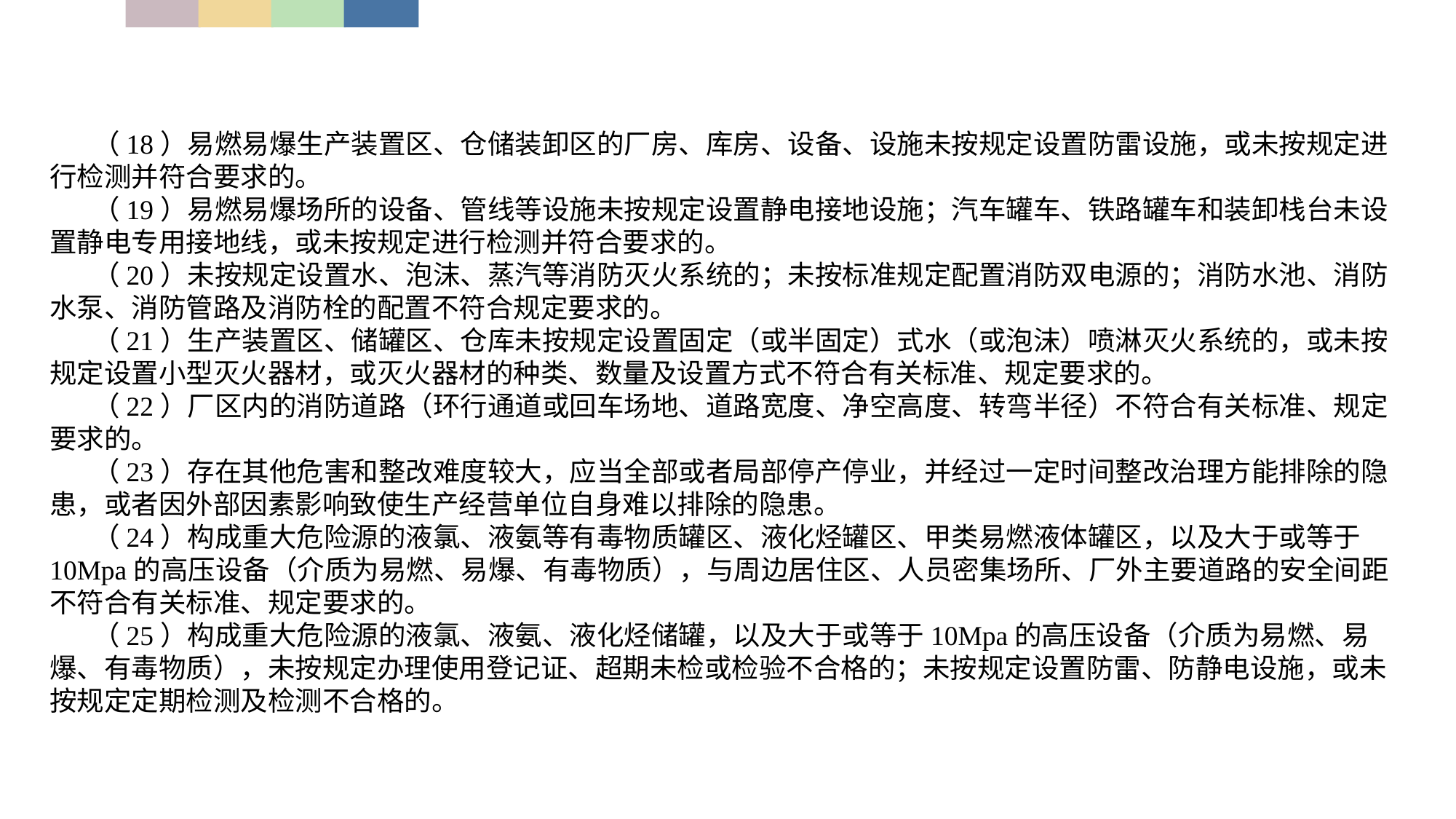

（18）易燃易爆生产装置区、仓储装卸区的厂房、库房、设备、设施未按规定设置防雷设施，或未按规定进行检测并符合要求的。
（19）易燃易爆场所的设备、管线等设施未按规定设置静电接地设施；汽车罐车、铁路罐车和装卸栈台未设置静电专用接地线，或未按规定进行检测并符合要求的。
（20）未按规定设置水、泡沫、蒸汽等消防灭火系统的；未按标准规定配置消防双电源的；消防水池、消防水泵、消防管路及消防栓的配置不符合规定要求的。
（21）生产装置区、储罐区、仓库未按规定设置固定（或半固定）式水（或泡沫）喷淋灭火系统的，或未按规定设置小型灭火器材，或灭火器材的种类、数量及设置方式不符合有关标准、规定要求的。
（22）厂区内的消防道路（环行通道或回车场地、道路宽度、净空高度、转弯半径）不符合有关标准、规定要求的。
（23）存在其他危害和整改难度较大，应当全部或者局部停产停业，并经过一定时间整改治理方能排除的隐患，或者因外部因素影响致使生产经营单位自身难以排除的隐患。
（24）构成重大危险源的液氯、液氨等有毒物质罐区、液化烃罐区、甲类易燃液体罐区，以及大于或等于10Mpa的高压设备（介质为易燃、易爆、有毒物质），与周边居住区、人员密集场所、厂外主要道路的安全间距不符合有关标准、规定要求的。
（25）构成重大危险源的液氯、液氨、液化烃储罐，以及大于或等于10Mpa的高压设备（介质为易燃、易爆、有毒物质），未按规定办理使用登记证、超期未检或检验不合格的；未按规定设置防雷、防静电设施，或未按规定定期检测及检测不合格的。